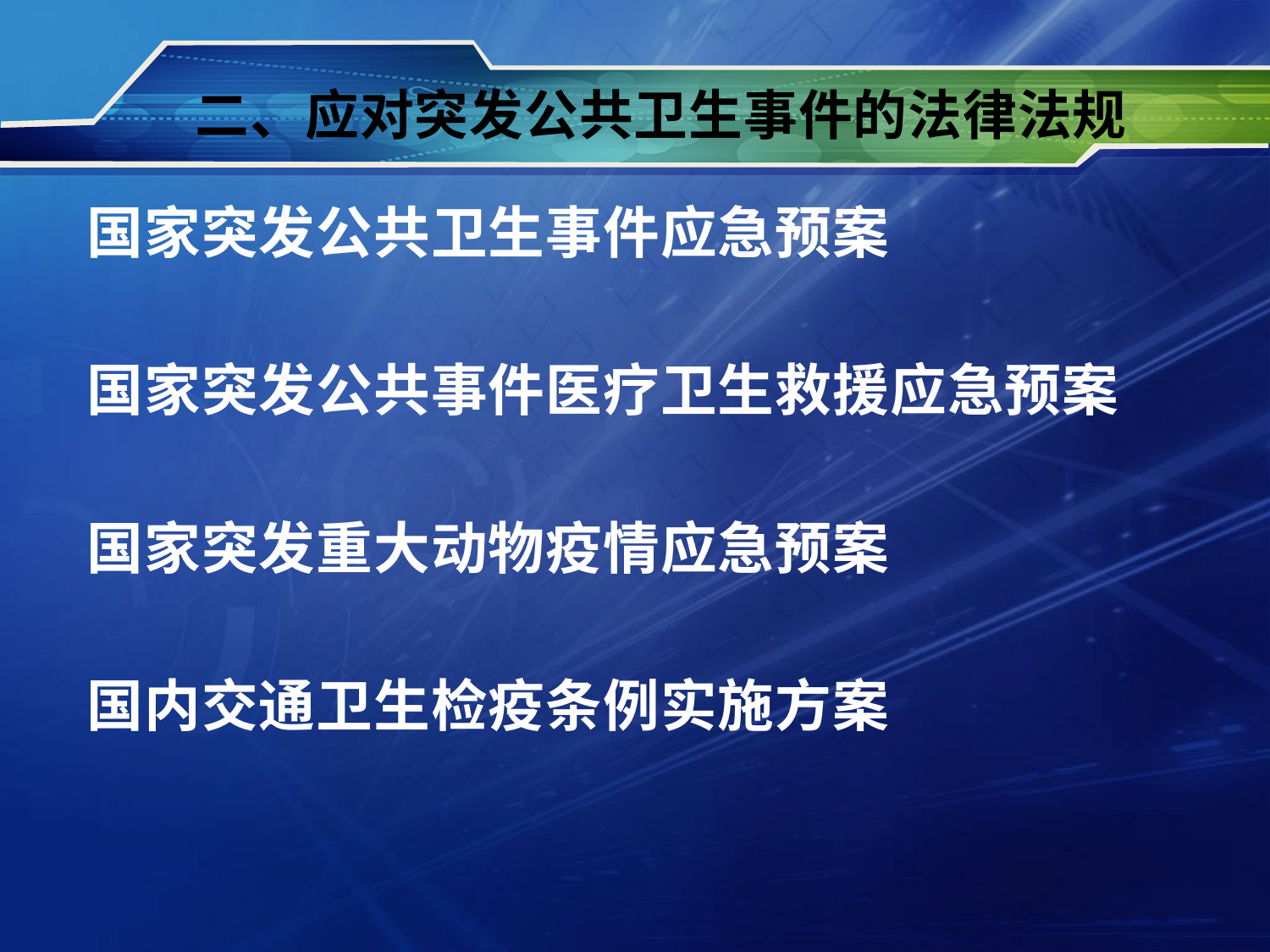

# 二、应对突发公共卫生事件的法律法规
国家突发公共卫生事件应急预案

国家突发公共事件医疗卫生救援应急预案

国家突发重大动物疫情应急预案

国内交通卫生检疫条例实施方案